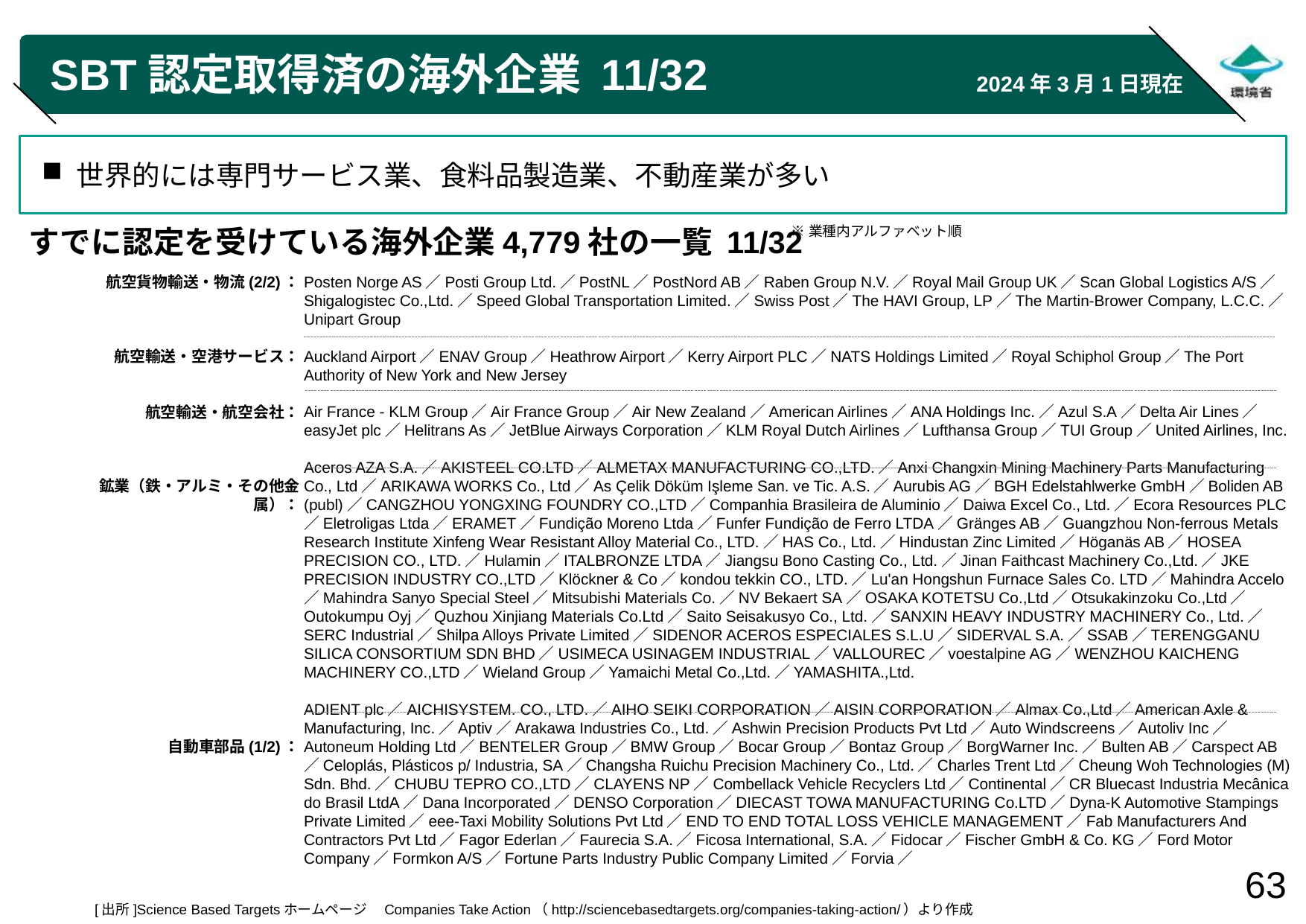

# SBT認定取得済の海外企業 11/32
2024年3月1日現在
世界的には専門サービス業、食料品製造業、不動産業が多い
※業種内アルファベット順
すでに認定を受けている海外企業4,779社の一覧 11/32
航空貨物輸送・物流(2/2)：

航空輸送・空港サービス：

航空輸送・航空会社：

鉱業（鉄・アルミ・その他金属）：

自動車部品(1/2)：

Posten Norge AS／Posti Group Ltd.／PostNL／PostNord AB／Raben Group N.V.／Royal Mail Group UK／Scan Global Logistics A/S／Shigalogistec Co.,Ltd.／Speed Global Transportation Limited.／Swiss Post／The HAVI Group, LP／The Martin-Brower Company, L.C.C.／Unipart Group

Auckland Airport／ENAV Group／Heathrow Airport／Kerry Airport PLC／NATS Holdings Limited／Royal Schiphol Group／The Port Authority of New York and New Jersey

Air France - KLM Group／Air France Group／Air New Zealand／American Airlines／ANA Holdings Inc.／Azul S.A／Delta Air Lines／easyJet plc／Helitrans As／JetBlue Airways Corporation／KLM Royal Dutch Airlines／Lufthansa Group／TUI Group／United Airlines, Inc.

Aceros AZA S.A.／AKISTEEL CO.LTD／ALMETAX MANUFACTURING CO.,LTD.／Anxi Changxin Mining Machinery Parts Manufacturing Co., Ltd／ARIKAWA WORKS Co., Ltd／As Çelik Döküm Işleme San. ve Tic. A.S.／Aurubis AG／BGH Edelstahlwerke GmbH／Boliden AB (publ)／CANGZHOU YONGXING FOUNDRY CO.,LTD／Companhia Brasileira de Aluminio／Daiwa Excel Co., Ltd.／Ecora Resources PLC／Eletroligas Ltda／ERAMET／Fundição Moreno Ltda／Funfer Fundição de Ferro LTDA／Gränges AB／Guangzhou Non-ferrous Metals Research Institute Xinfeng Wear Resistant Alloy Material Co., LTD.／HAS Co., Ltd.／Hindustan Zinc Limited／Höganäs AB／HOSEA PRECISION CO., LTD.／Hulamin／ITALBRONZE LTDA／Jiangsu Bono Casting Co., Ltd.／Jinan Faithcast Machinery Co.,Ltd.／JKE PRECISION INDUSTRY CO.,LTD／Klöckner & Co／kondou tekkin CO., LTD.／Lu'an Hongshun Furnace Sales Co. LTD／Mahindra Accelo／Mahindra Sanyo Special Steel／Mitsubishi Materials Co.／NV Bekaert SA／OSAKA KOTETSU Co.,Ltd／Otsukakinzoku Co.,Ltd／Outokumpu Oyj／Quzhou Xinjiang Materials Co.Ltd／Saito Seisakusyo Co., Ltd.／SANXIN HEAVY INDUSTRY MACHINERY Co., Ltd.／SERC Industrial／Shilpa Alloys Private Limited／SIDENOR ACEROS ESPECIALES S.L.U／SIDERVAL S.A.／SSAB／TERENGGANU SILICA CONSORTIUM SDN BHD／USIMECA USINAGEM INDUSTRIAL／VALLOUREC／voestalpine AG／WENZHOU KAICHENG MACHINERY CO.,LTD／Wieland Group／Yamaichi Metal Co.,Ltd.／YAMASHITA.,Ltd.

ADIENT plc／AICHISYSTEM. CO., LTD.／AIHO SEIKI CORPORATION／AISIN CORPORATION／Almax Co.,Ltd／American Axle & Manufacturing, Inc.／Aptiv／Arakawa Industries Co., Ltd.／Ashwin Precision Products Pvt Ltd／Auto Windscreens／Autoliv Inc／Autoneum Holding Ltd／BENTELER Group／BMW Group／Bocar Group／Bontaz Group／BorgWarner Inc.／Bulten AB／Carspect AB／Celoplás, Plásticos p/ Industria, SA／Changsha Ruichu Precision Machinery Co., Ltd.／Charles Trent Ltd／Cheung Woh Technologies (M) Sdn. Bhd.／CHUBU TEPRO CO.,LTD／CLAYENS NP／Combellack Vehicle Recyclers Ltd／Continental／CR Bluecast Industria Mecânica do Brasil LtdA／Dana Incorporated／DENSO Corporation／DIECAST TOWA MANUFACTURING Co.LTD／Dyna-K Automotive Stampings Private Limited／eee-Taxi Mobility Solutions Pvt Ltd／END TO END TOTAL LOSS VEHICLE MANAGEMENT／Fab Manufacturers And Contractors Pvt Ltd／Fagor Ederlan／Faurecia S.A.／Ficosa International, S.A.／Fidocar／Fischer GmbH & Co. KG／Ford Motor Company／Formkon A/S／Fortune Parts Industry Public Company Limited／Forvia／
[出所]Science Based Targetsホームページ　Companies Take Action（http://sciencebasedtargets.org/companies-taking-action/）より作成